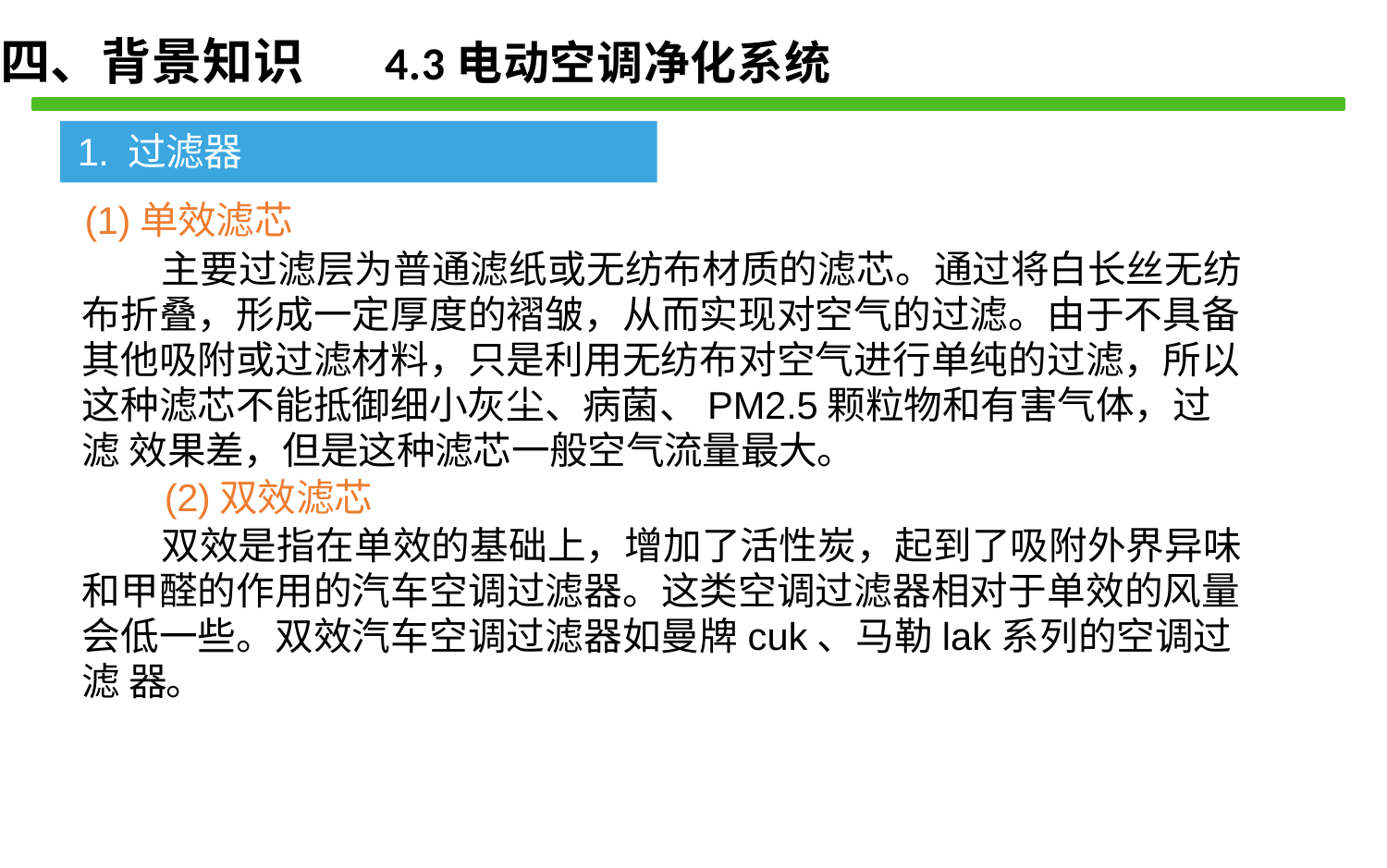

四、背景知识     4.3电动空调净化系统

1. 过滤器

(1)单效滤芯
主要过滤层为普通滤纸或无纺布材质的滤芯。通过将白长丝无纺 布折叠，形成一定厚度的褶皱，从而实现对空气的过滤。由于不具备 其他吸附或过滤材料，只是利用无纺布对空气进行单纯的过滤，所以 这种滤芯不能抵御细小灰尘、病菌、PM2.5颗粒物和有害气体，过滤 效果差，但是这种滤芯一般空气流量最大。
(2)双效滤芯
双效是指在单效的基础上，增加了活性炭，起到了吸附外界异味 和甲醛的作用的汽车空调过滤器。这类空调过滤器相对于单效的风量 会低一些。双效汽车空调过滤器如曼牌cuk、马勒lak系列的空调过滤 器。